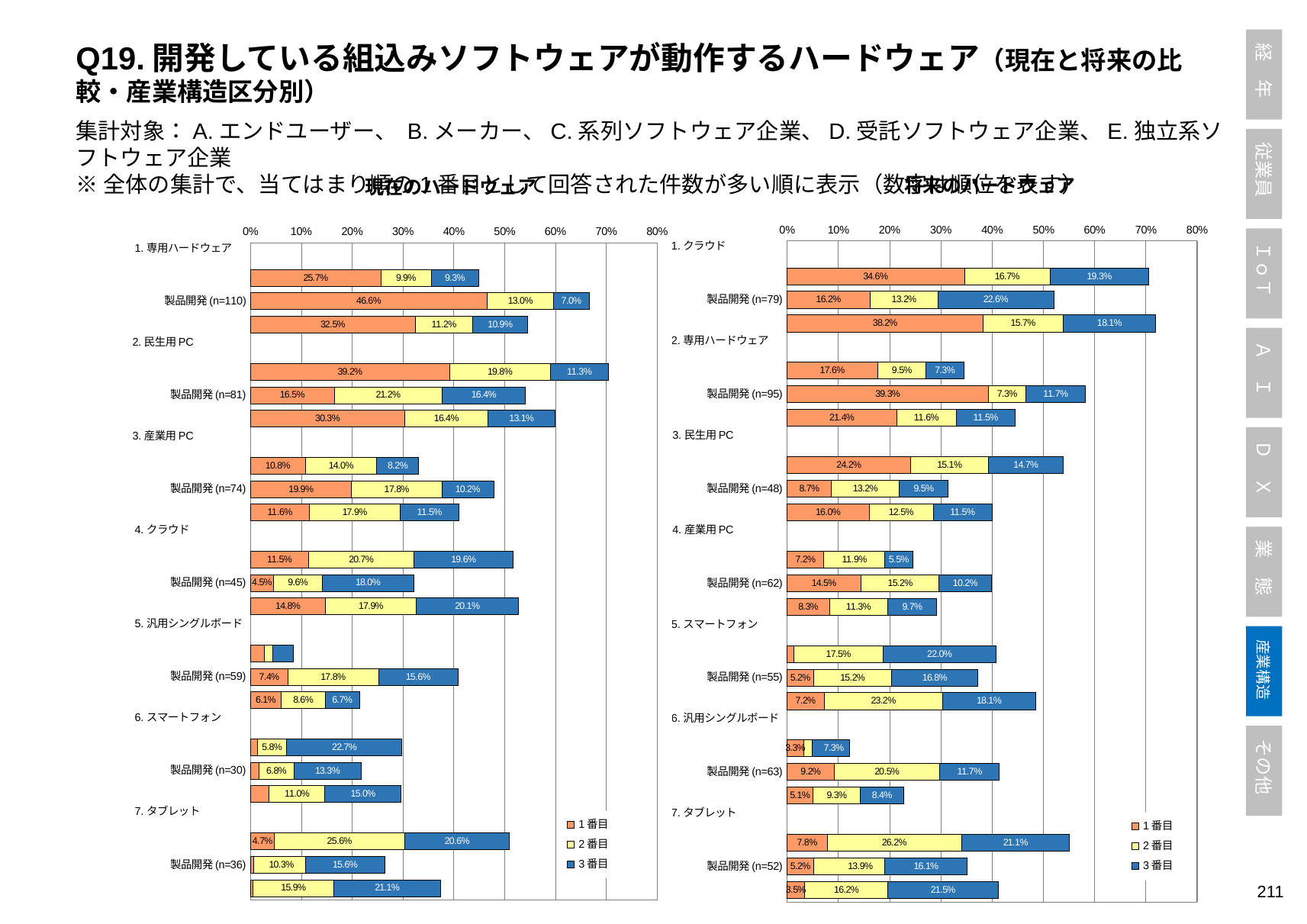

Q19.開発している組込みソフトウェアが動作するハードウェア（現在と将来の比較・産業構造区分別）
集計対象：A.エンドユーザー、 B.メーカー、C.系列ソフトウェア企業、D.受託ソフトウェア企業、E.独立系ソフトウェア企業
※全体の集計で、当てはまり順の1番目として回答された件数が多い順に表示（数字は順位を表す）
将来のハードウェア
現在のハードウェア

### Chart

| Category | 1番目 | 2番目 | 3番目 |
|---|---|---|---|
| 1.クラウド                              | None | None | None |
| 製品利用(n=95) | 0.3464052287581699 | 0.16666666666666666 | 0.1926605504587156 |
| 製品開発(n=79) | 0.16184971098265896 | 0.13245033112582782 | 0.22627737226277372 |
| ソフトウェア開発(n=255) | 0.38235294117647056 | 0.1565217391304348 | 0.1806853582554517 |
| 2.専用ハードウェア                    | None | None | None |
| 製品利用(n=47) | 0.17647058823529413 | 0.09523809523809523 | 0.07339449541284404 |
| 製品開発(n=95) | 0.3930635838150289 | 0.0728476821192053 | 0.11678832116788321 |
| ソフトウェア開発(n=157) | 0.21390374331550802 | 0.11594202898550725 | 0.11526479750778816 |
| 3.民生用PC                          | None | None | None |
| 製品利用(n=72) | 0.24183006535947713 | 0.15079365079365079 | 0.14678899082568808 |
| 製品開発(n=48) | 0.08670520231213873 | 0.13245033112582782 | 0.0948905109489051 |
| ソフトウェア開発(n=140) | 0.16042780748663102 | 0.1246376811594203 | 0.11526479750778816 |
| 4.産業用PC                          | None | None | None |
| 製品利用(n=32) | 0.0718954248366013 | 0.11904761904761904 | 0.05504587155963303 |
| 製品開発(n=62) | 0.14450867052023122 | 0.152317880794702 | 0.10218978102189781 |
| ソフトウェア開発(n=101) | 0.08288770053475936 | 0.11304347826086956 | 0.09657320872274143 |
| 5.スマートフォン                       | None | None | None |
| 製品利用(n=48) | 0.013071895424836602 | 0.1746031746031746 | 0.22018348623853212 |
| 製品開発(n=55) | 0.05202312138728324 | 0.152317880794702 | 0.1678832116788321 |
| ソフトウェア開発(n=165) | 0.07219251336898395 | 0.2318840579710145 | 0.1806853582554517 |
| 6.汎用シングルボード                | None | None | None |
| 製品利用(n=15) | 0.032679738562091505 | 0.015873015873015872 | 0.07339449541284404 |
| 製品開発(n=63) | 0.09248554913294797 | 0.2052980132450331 | 0.11678832116788321 |
| ソフトウェア開発(n=78) | 0.05080213903743316 | 0.0927536231884058 | 0.08411214953271028 |
| 7.タブレット  　                       | None | None | None |
| 製品利用(n=68) | 0.0784313725490196 | 0.2619047619047619 | 0.21100917431192662 |
| 製品開発(n=52) | 0.05202312138728324 | 0.1390728476821192 | 0.16058394160583941 |
| ソフトウェア開発(n=138) | 0.034759358288770054 | 0.16231884057971013 | 0.21495327102803738 |

### Chart

| Category | 1番目 | 2番目 | 3番目 |
|---|---|---|---|
| 1.専用ハードウェア                   | None | None | None |
| 製品利用(n=59) | 0.25675675675675674 | 0.09917355371900827 | 0.09278350515463918 |
| 製品開発(n=110) | 0.4659090909090909 | 0.13013698630136986 | 0.0703125 |
| ソフトウェア開発(n=196) | 0.3245382585751979 | 0.11239193083573487 | 0.10862619808306709 |
| 2.民生用PC                         | None | None | None |
| 製品利用(n=93) | 0.3918918918918919 | 0.19834710743801653 | 0.1134020618556701 |
| 製品開発(n=81) | 0.16477272727272727 | 0.21232876712328766 | 0.1640625 |
| ソフトウェア開発(n=213) | 0.3034300791556728 | 0.1642651296829971 | 0.13099041533546327 |
| 3.産業用PC                         | None | None | None |
| 製品利用(n=41) | 0.10810810810810811 | 0.14049586776859505 | 0.08247422680412371 |
| 製品開発(n=74) | 0.19886363636363635 | 0.1780821917808219 | 0.1015625 |
| ソフトウェア開発(n=142) | 0.11609498680738786 | 0.1786743515850144 | 0.11501597444089456 |
| 4.クラウド                             | None | None | None |
| 製品利用(n=61) | 0.11486486486486487 | 0.2066115702479339 | 0.1958762886597938 |
| 製品開発(n=45) | 0.045454545454545456 | 0.0958904109589041 | 0.1796875 |
| ソフトウェア開発(n=181) | 0.14775725593667546 | 0.1786743515850144 | 0.2012779552715655 |
| 5.汎用シングルボード               | None | None | None |
| 製品利用(n=10) | 0.02702702702702703 | 0.01652892561983471 | 0.041237113402061855 |
| 製品開発(n=59) | 0.07386363636363637 | 0.1780821917808219 | 0.15625 |
| ソフトウェア開発(n=74) | 0.06068601583113457 | 0.08645533141210375 | 0.0670926517571885 |
| 6.スマートフォン 　                   | None | None | None |
| 製品利用(n=31) | 0.013513513513513514 | 0.05785123966942149 | 0.2268041237113402 |
| 製品開発(n=30) | 0.017045454545454544 | 0.0684931506849315 | 0.1328125 |
| ソフトウェア開発(n=99) | 0.036939313984168866 | 0.10951008645533142 | 0.1501597444089457 |
| 7.タブレット 　                        | None | None | None |
| 製品利用(n=58) | 0.0472972972972973 | 0.256198347107438 | 0.20618556701030927 |
| 製品開発(n=36) | 0.005681818181818182 | 0.10273972602739725 | 0.15625 |
| ソフトウェア開発(n=123) | 0.005277044854881266 | 0.1585014409221902 | 0.2108626198083067 |
211